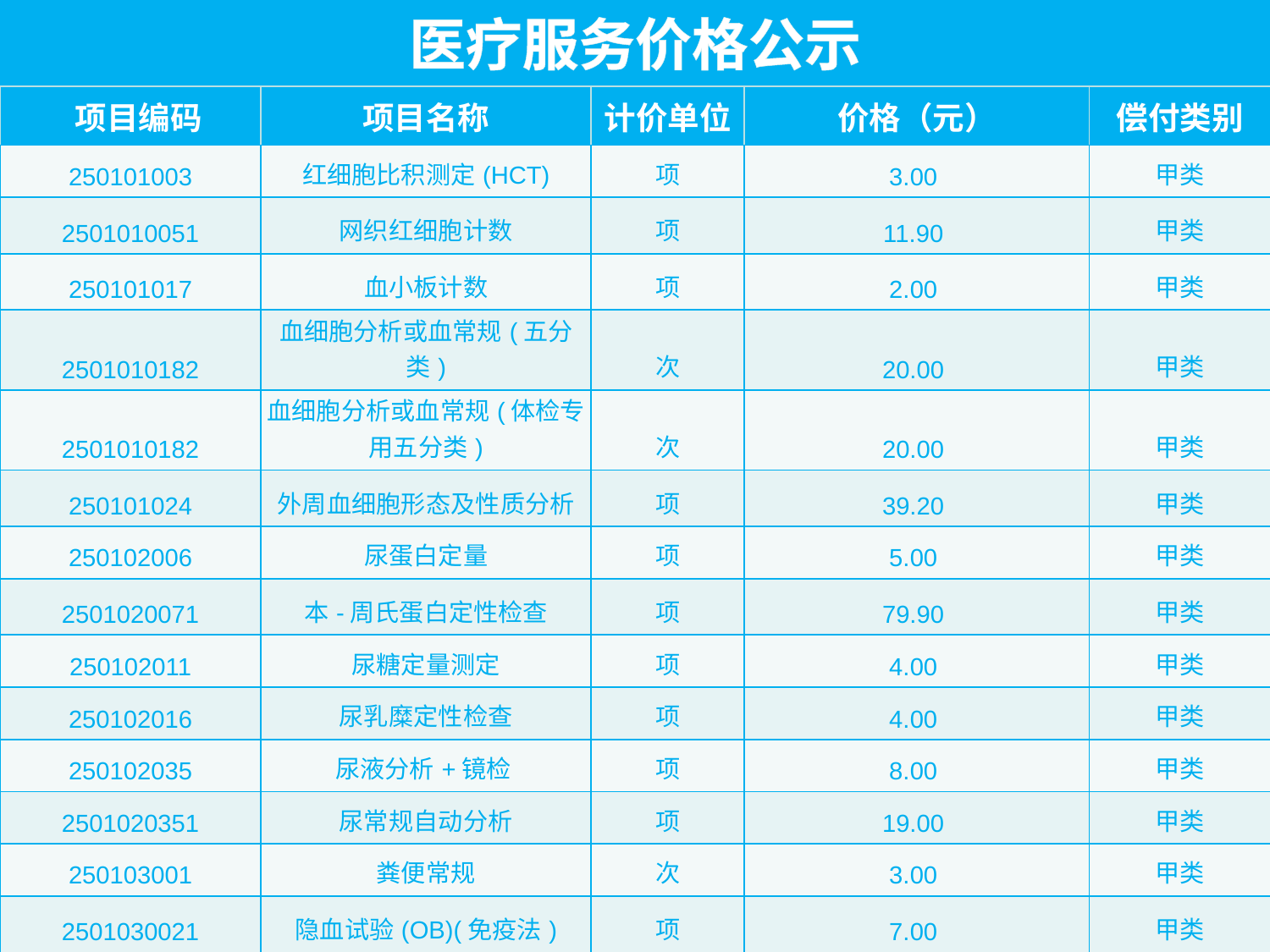

| 医疗服务价格公示 |  |  |  |  |
| --- | --- | --- | --- | --- |
| 项目编码 | 项目名称 | 计价单位 | 价格（元） | 偿付类别 |
| 250101003 | 红细胞比积测定(HCT) | 项 | 3.00 | 甲类 |
| 2501010051 | 网织红细胞计数 | 项 | 11.90 | 甲类 |
| 250101017 | 血小板计数 | 项 | 2.00 | 甲类 |
| 2501010182 | 血细胞分析或血常规(五分类) | 次 | 20.00 | 甲类 |
| 2501010182 | 血细胞分析或血常规(体检专用五分类) | 次 | 20.00 | 甲类 |
| 250101024 | 外周血细胞形态及性质分析 | 项 | 39.20 | 甲类 |
| 250102006 | 尿蛋白定量 | 项 | 5.00 | 甲类 |
| 2501020071 | 本-周氏蛋白定性检查 | 项 | 79.90 | 甲类 |
| 250102011 | 尿糖定量测定 | 项 | 4.00 | 甲类 |
| 250102016 | 尿乳糜定性检查 | 项 | 4.00 | 甲类 |
| 250102035 | 尿液分析+镜检 | 项 | 8.00 | 甲类 |
| 2501020351 | 尿常规自动分析 | 项 | 19.00 | 甲类 |
| 250103001 | 粪便常规 | 次 | 3.00 | 甲类 |
| 2501030021 | 隐血试验(OB)(免疫法) | 项 | 7.00 | 甲类 |